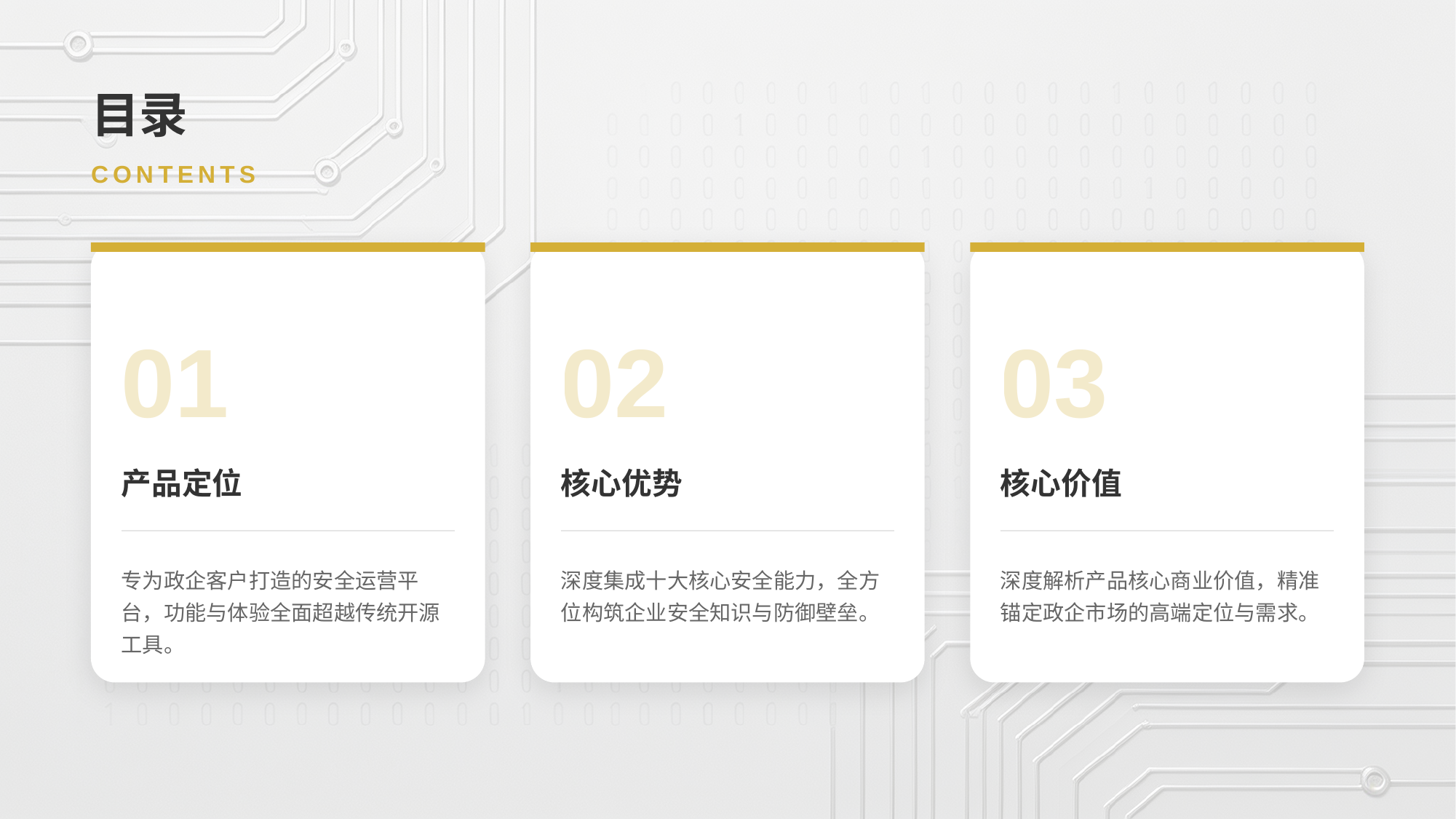

目录
CONTENTS

01
02
03
产品定位
核心优势
核心价值
专为政企客户打造的安全运营平台，功能与体验全面超越传统开源工具。
深度集成十大核心安全能力，全方位构筑企业安全知识与防御壁垒。
深度解析产品核心商业价值，精准锚定政企市场的高端定位与需求。